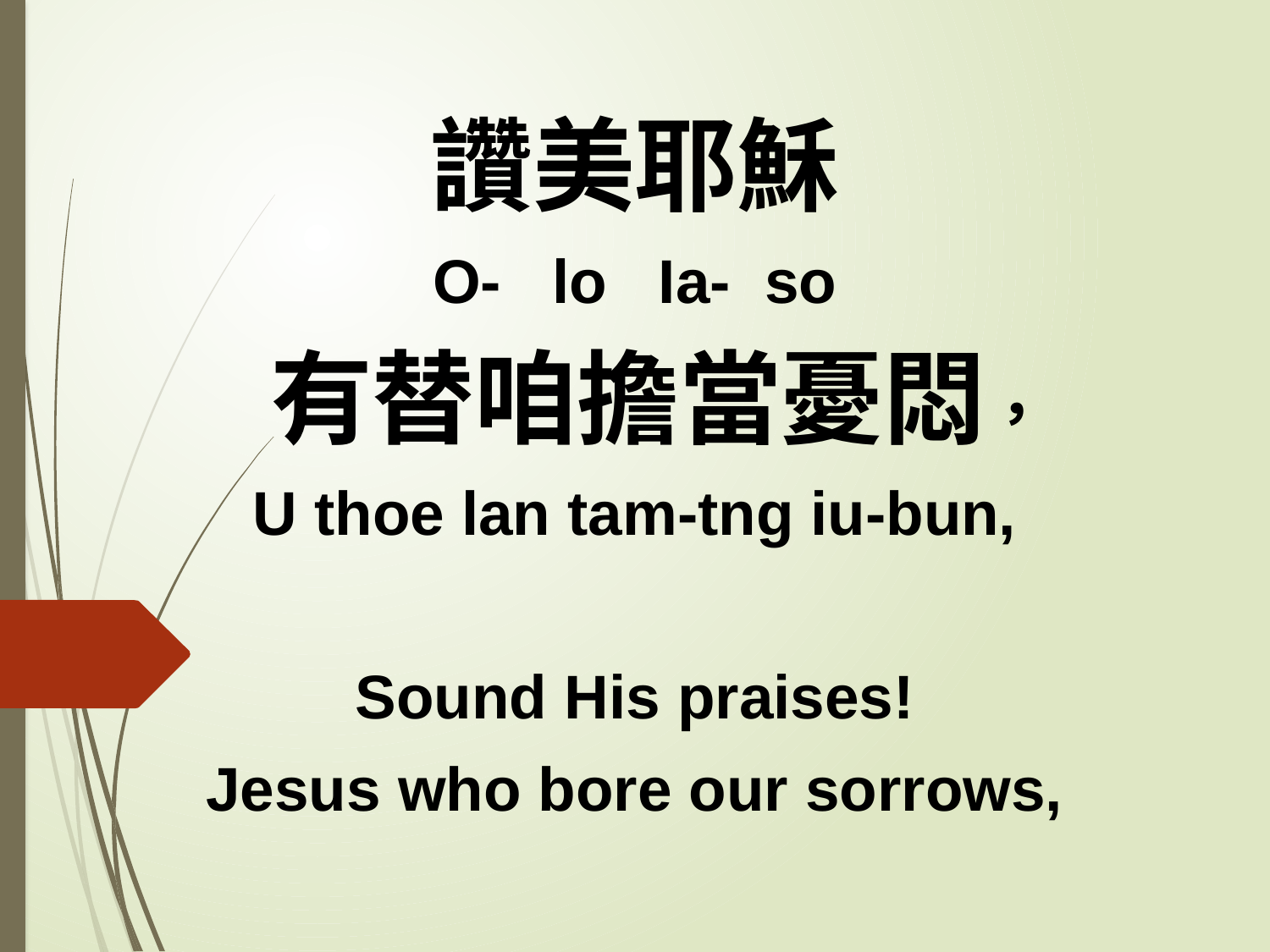

讚美耶穌
O-   lo   Ia-  so
 有替咱擔當憂悶，
U thoe lan tam-tng iu-bun,

Sound His praises!
Jesus who bore our sorrows,